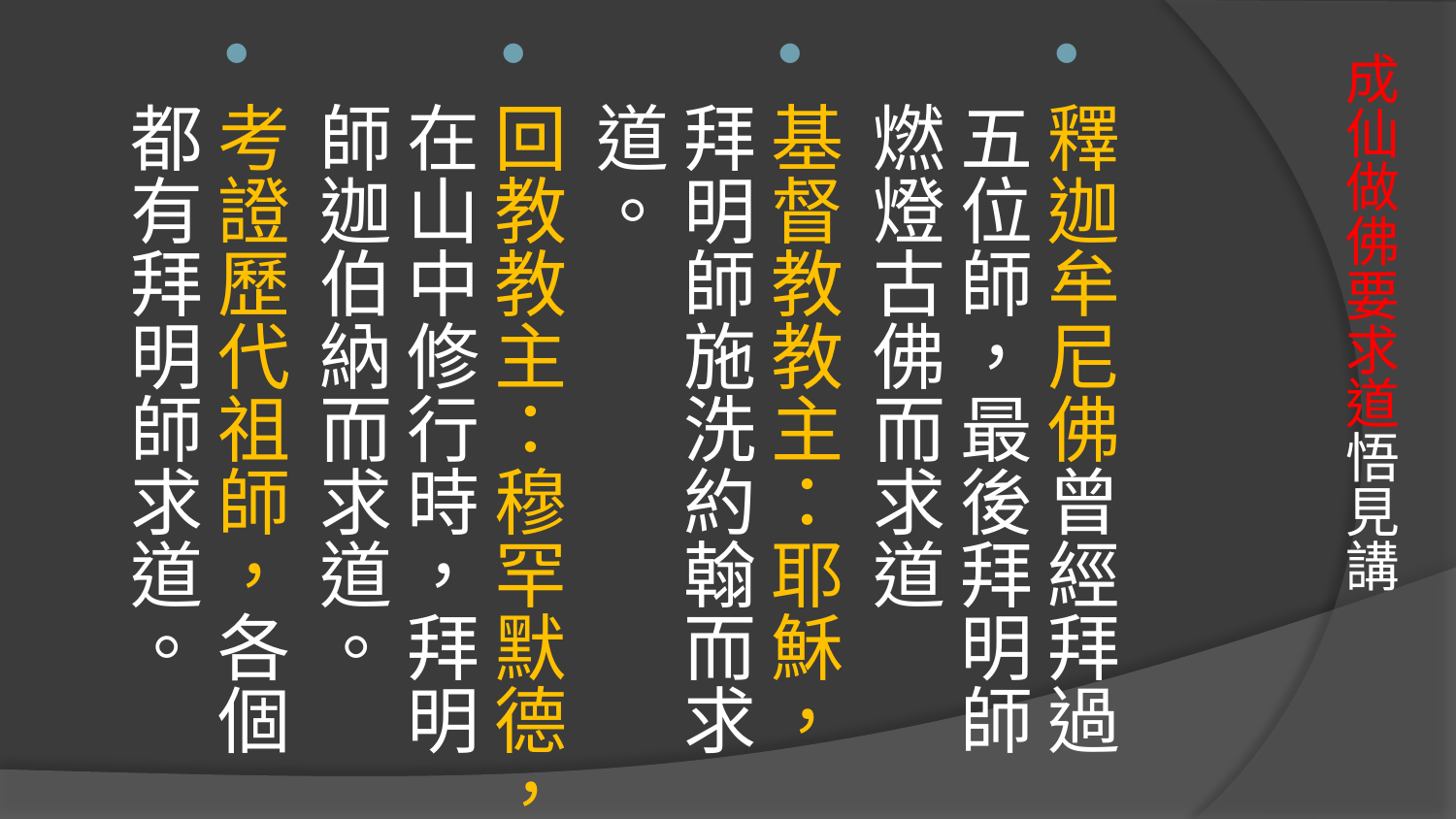

釋迦牟尼佛曾經拜過五位師，最後拜明師燃燈古佛而求道
基督教教主：耶穌，拜明師施洗約翰而求道。
回教教主：穆罕默德，在山中修行時，拜明師迦伯納而求道。
考證歷代祖師，各個都有拜明師求道。

# 成仙做佛要求道悟見講